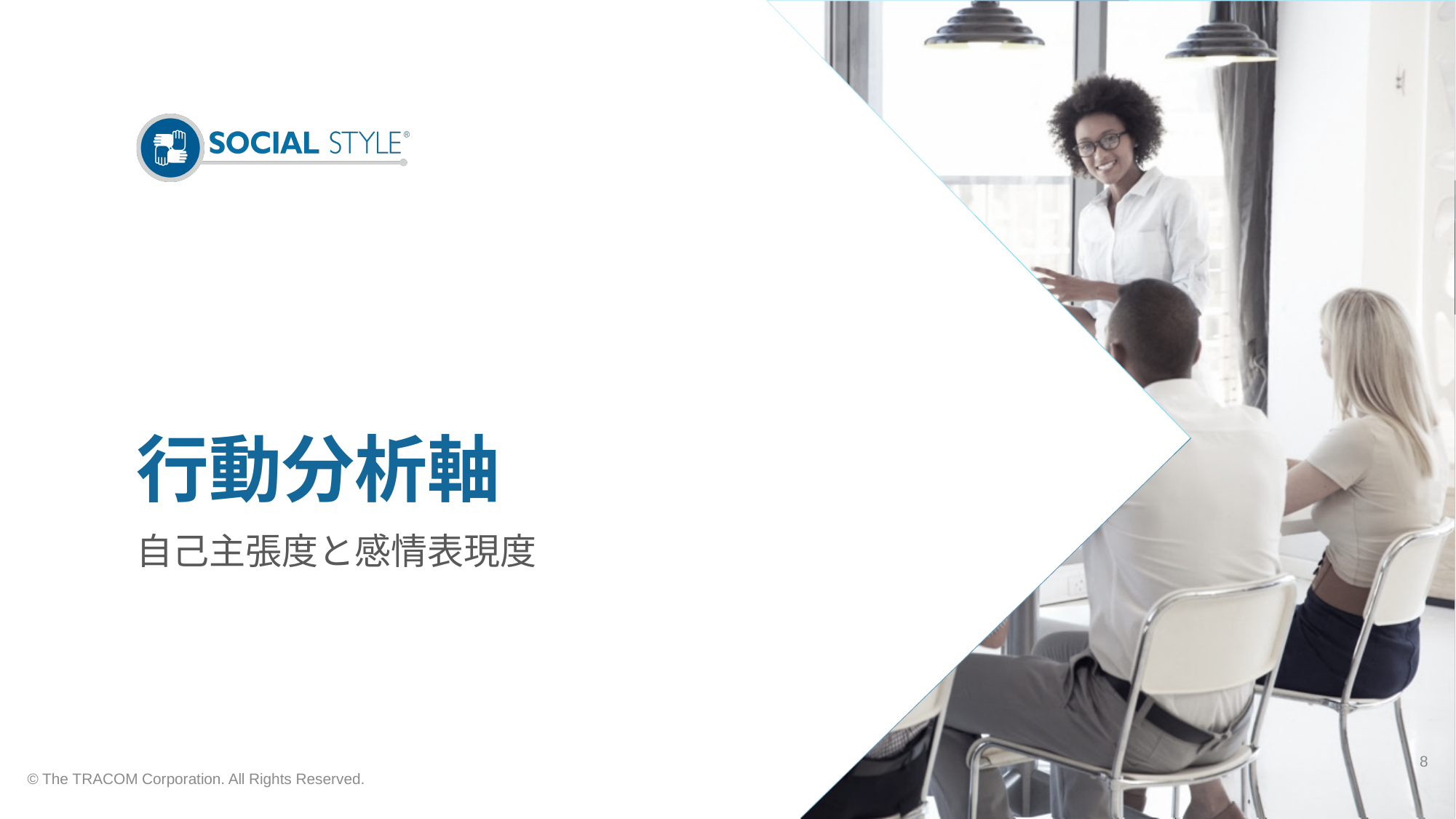

# 行動分析軸
自己主張度と感情表現度
8
© The TRACOM Corporation. All Rights Reserved.